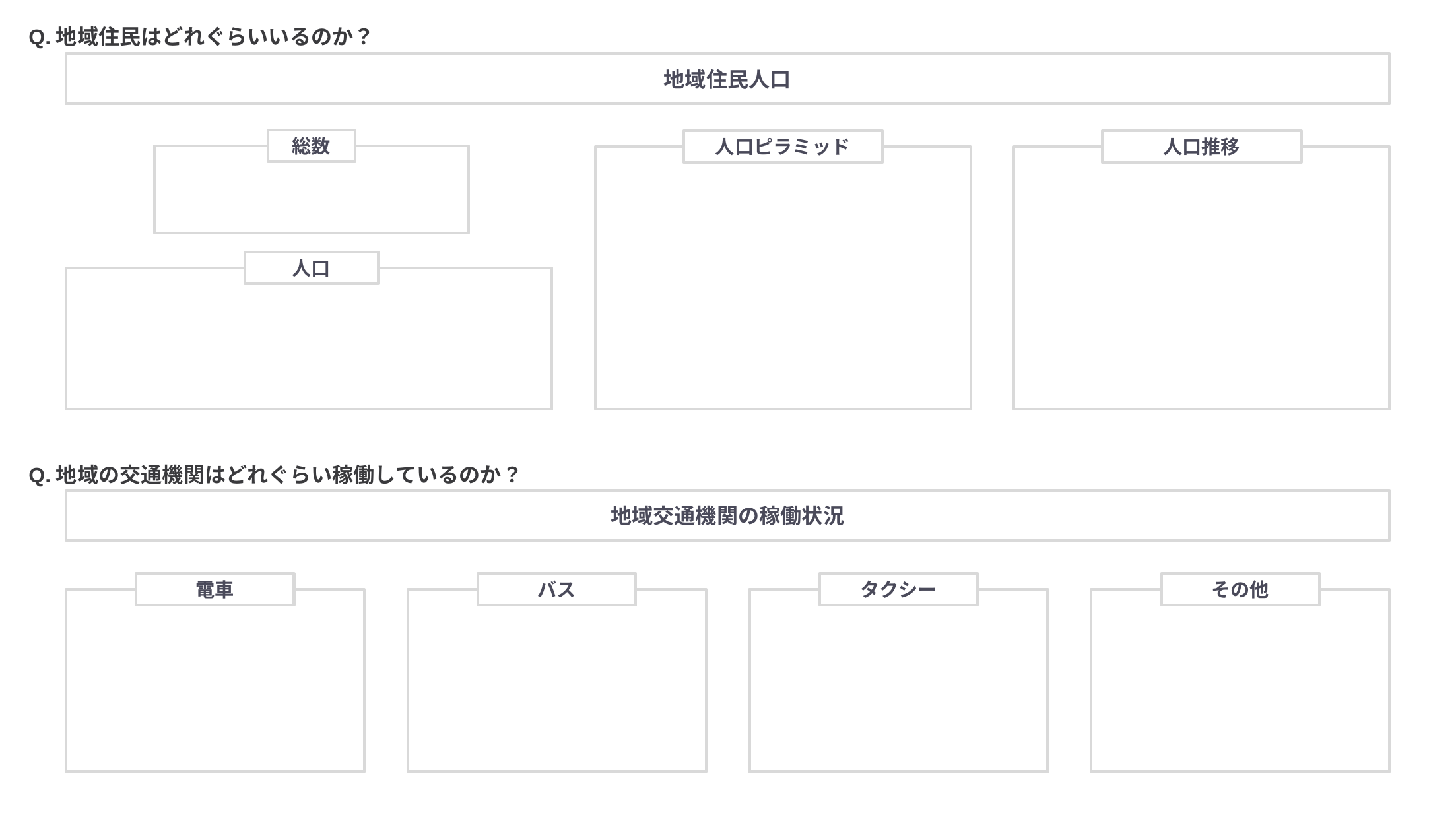

Q.地域住民はどれぐらいいるのか？
地域住民人口
総数

人口ピラミッド

人口推移

人口

Q.地域の交通機関はどれぐらい稼働しているのか？
地域交通機関の稼働状況
電車

バス

タクシー

その他